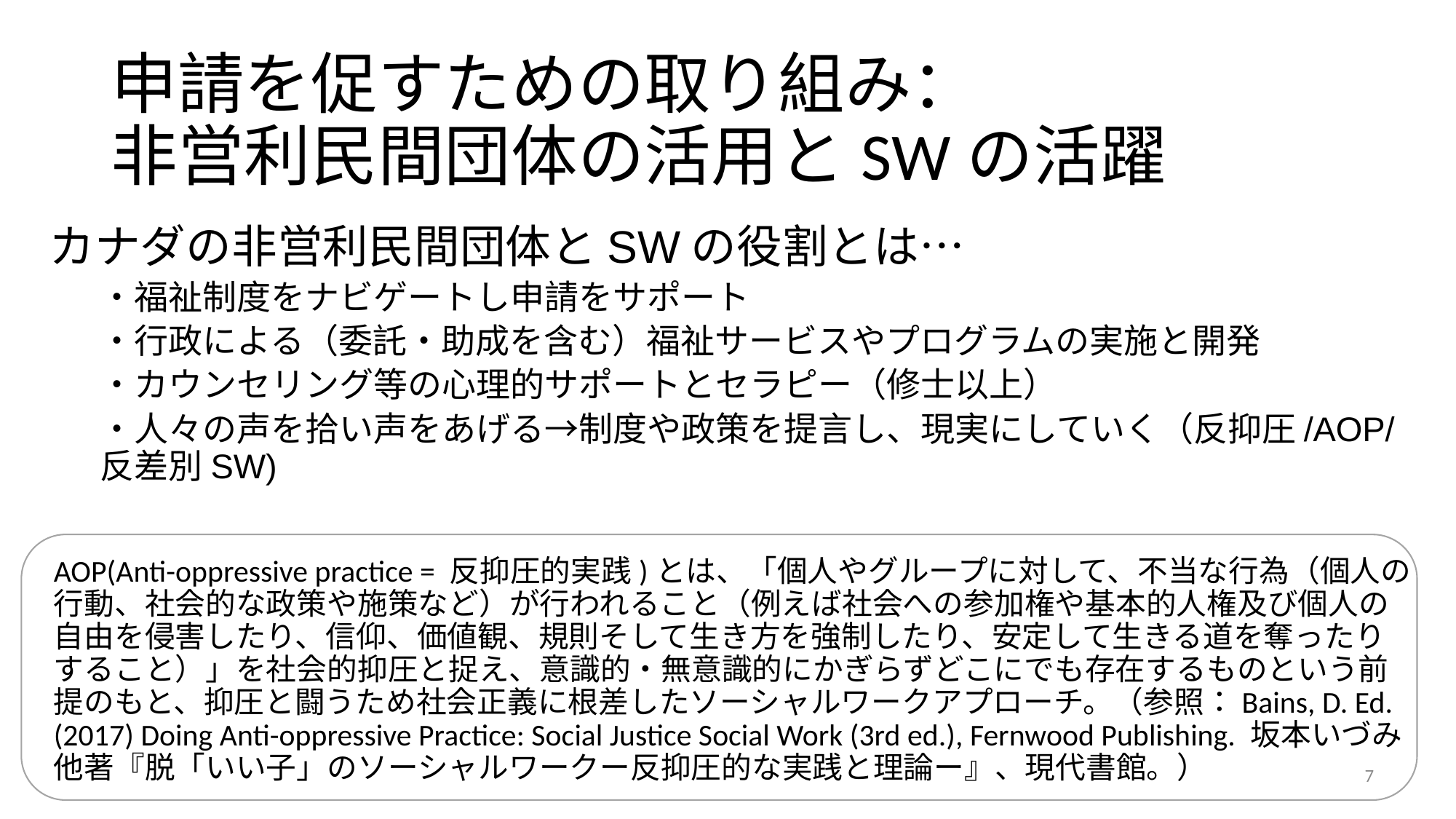

# 申請を促すための取り組み： 非営利民間団体の活用とSWの活躍
カナダの非営利民間団体とSWの役割とは…
・福祉制度をナビゲートし申請をサポート
・行政による（委託・助成を含む）福祉サービスやプログラムの実施と開発
・カウンセリング等の心理的サポートとセラピー（修士以上）
・人々の声を拾い声をあげる→制度や政策を提言し、現実にしていく（反抑圧/AOP/
反差別SW)

AOP(Anti-oppressive practice = 反抑圧的実践)とは、「個人やグループに対して、不当な行為（個人の行動、社会的な政策や施策など）が行われること（例えば社会への参加権や基本的人権及び個人の自由を侵害したり、信仰、価値観、規則そして生き方を強制したり、安定して生きる道を奪ったりすること）」を社会的抑圧と捉え、意識的・無意識的にかぎらずどこにでも存在するものという前提のもと、抑圧と闘うため社会正義に根差したソーシャルワークアプローチ。（参照：Bains, D. Ed. (2017) Doing Anti-oppressive Practice: Social Justice Social Work (3rd ed.), Fernwood Publishing. 坂本いづみ他著『脱「いい子」のソーシャルワークー反抑圧的な実践と理論ー』、現代書館。）
7